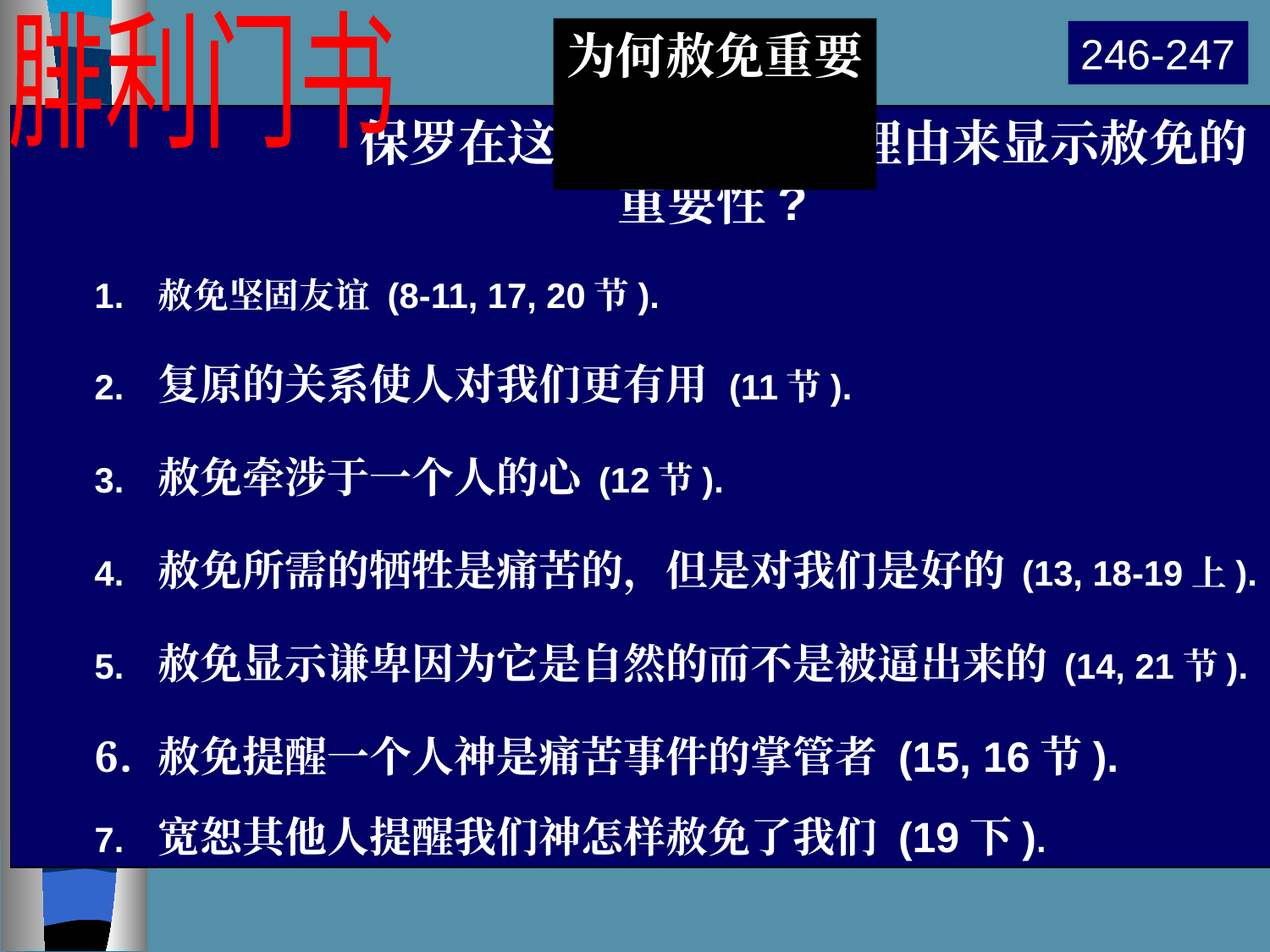

腓利门书
为何赦免重要
246-247
                   保罗在这封信里给什么理由来显示赦免的重要性?

1.	赦免坚固友谊 (8-11, 17, 20节).

2.	复原的关系使人对我们更有用 (11节).

3.	赦免牵涉于一个人的心 (12节).

4.	赦免所需的牺牲是痛苦的，但是对我们是好的 (13, 18-19上).

5.	赦免显示谦卑因为它是自然的而不是被逼出来的 (14, 21节).

赦免提醒一个人神是痛苦事件的掌管者 (15, 16节).

7.	宽恕其他人提醒我们神怎样赦免了我们 (19下).